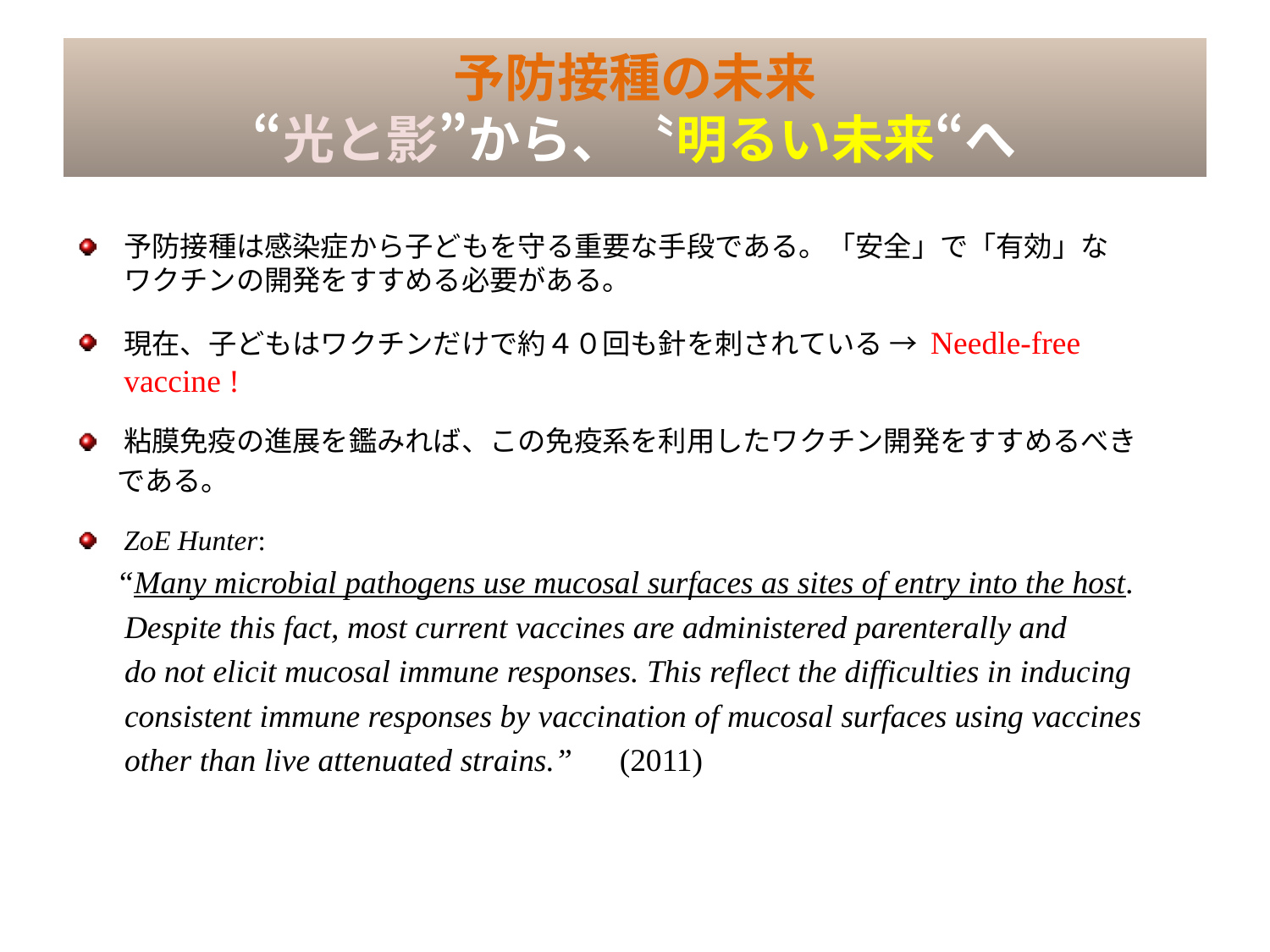

# 予防接種の未来 “光と影”から、〝明るい未来“へ
予防接種は感染症から子どもを守る重要な手段である。「安全」で「有効」な　　　ワクチンの開発をすすめる必要がある。

現在、子どもはワクチンだけで約４０回も針を刺されている → Needle-free vaccine !

粘膜免疫の進展を鑑みれば、この免疫系を利用したワクチン開発をすすめるべき
　  である。

ZoE Hunter:
     “Many microbial pathogens use mucosal surfaces as sites of entry into the host.
      Despite this fact, most current vaccines are administered parenterally and
      do not elicit mucosal immune responses. This reflect the difficulties in inducing
      consistent immune responses by vaccination of mucosal surfaces using vaccines
      other than live attenuated strains.”　(2011)